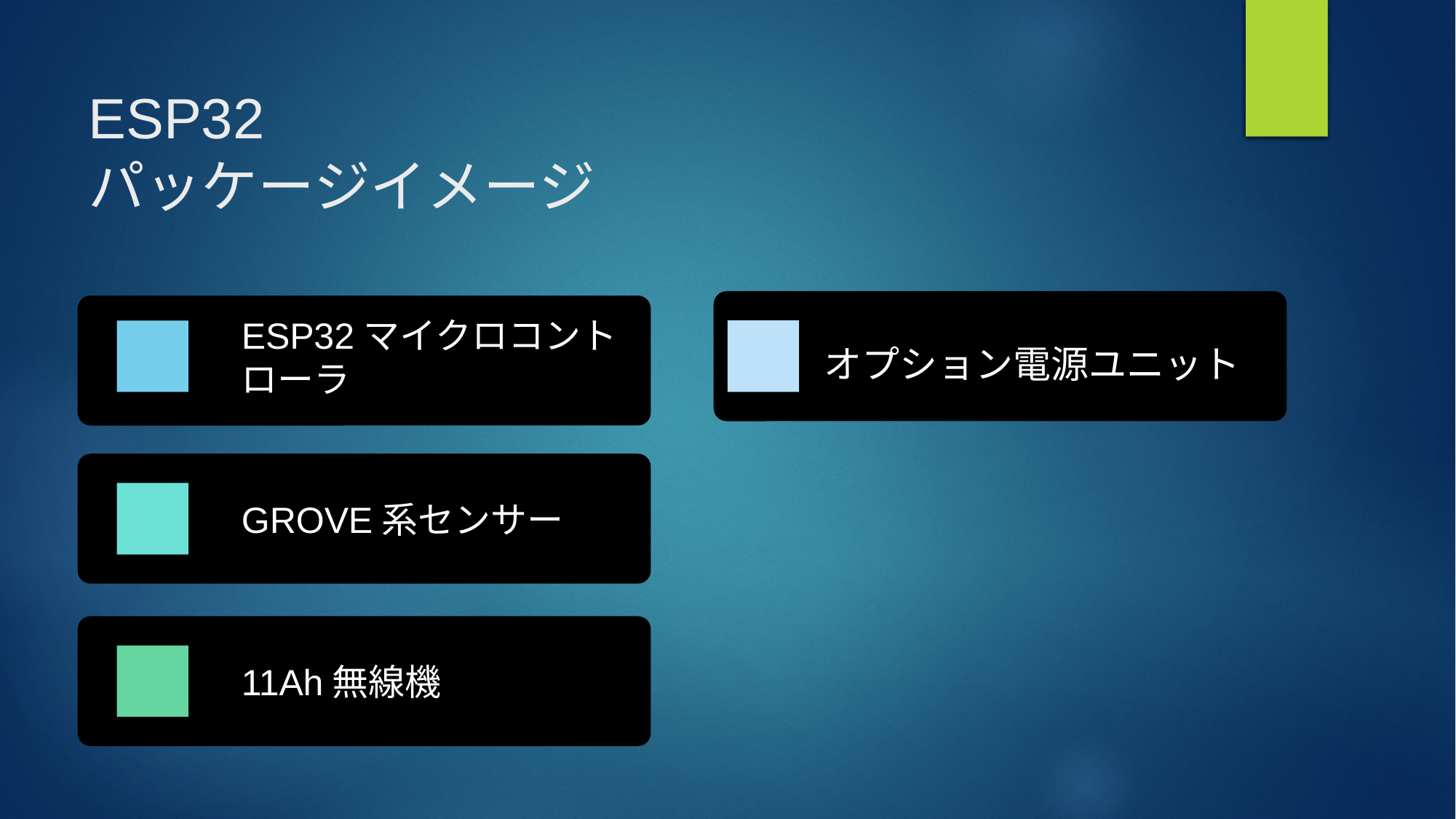

# ESP32 パッケージイメージ
ESP32マイクロコントローラ
GROVE系センサー
11Ah無線機

オプション電源ユニット